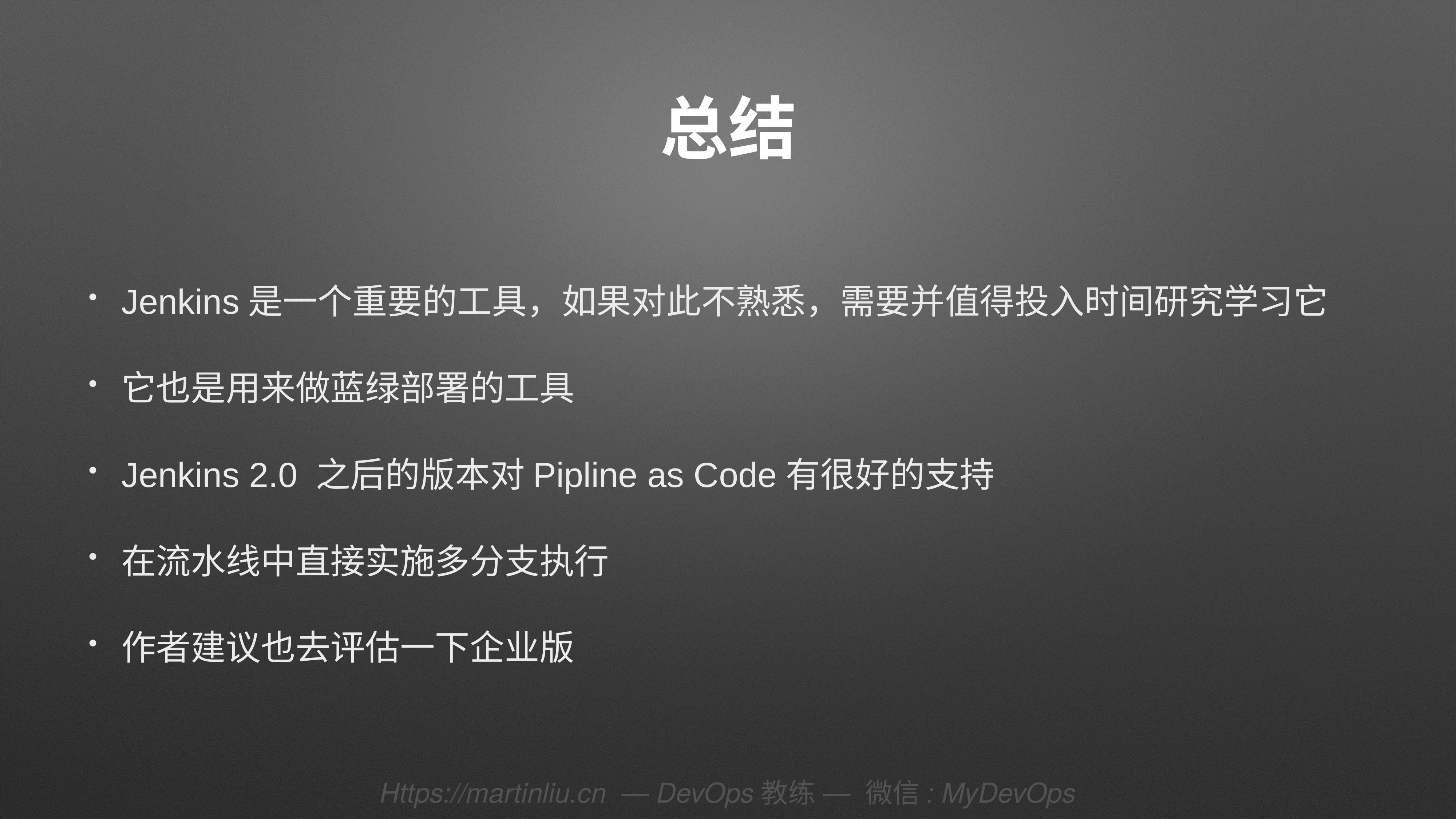

# 总结
Jenkins是一个重要的工具，如果对此不熟悉，需要并值得投入时间研究学习它
它也是用来做蓝绿部署的工具
Jenkins 2.0 之后的版本对Pipline as Code有很好的支持
在流水线中直接实施多分支执行
作者建议也去评估一下企业版